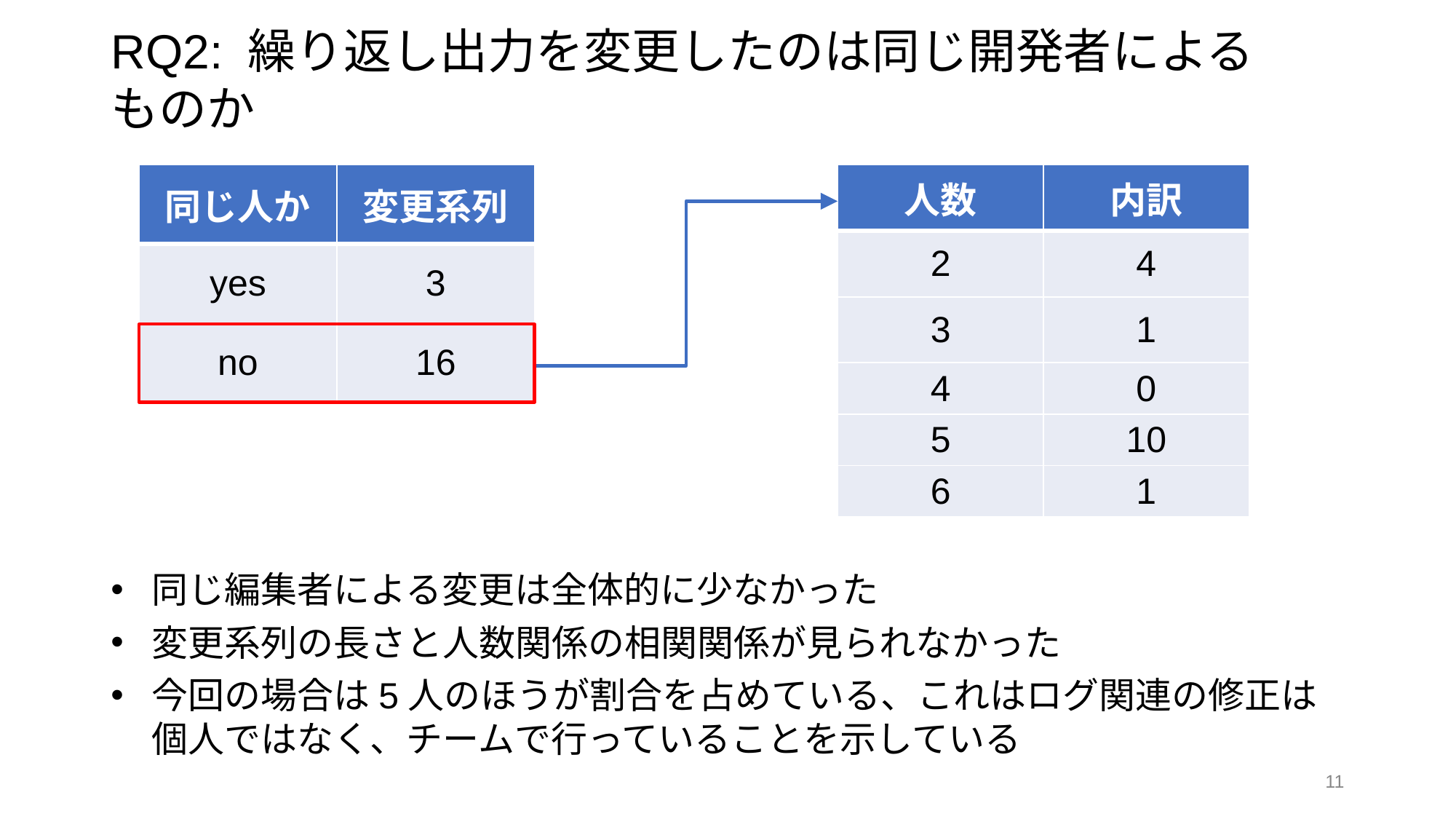

RQ2: 繰り返し出力を変更したのは同じ開発者による
ものか
| 同じ人か | 変更系列 |
| --- | --- |
| yes | 3 |
| no | 16 |
| 人数 | 内訳 |
| --- | --- |
| 2 | 4 |
| 3 | 1 |
| 4 | 0 |
| 5 | 10 |
| 6 | 1 |

同じ編集者による変更は全体的に少なかった
変更系列の長さと人数関係の相関関係が見られなかった
今回の場合は5人のほうが割合を占めている、これはログ関連の修正は
個人ではなく、チームで行っていることを示している
11